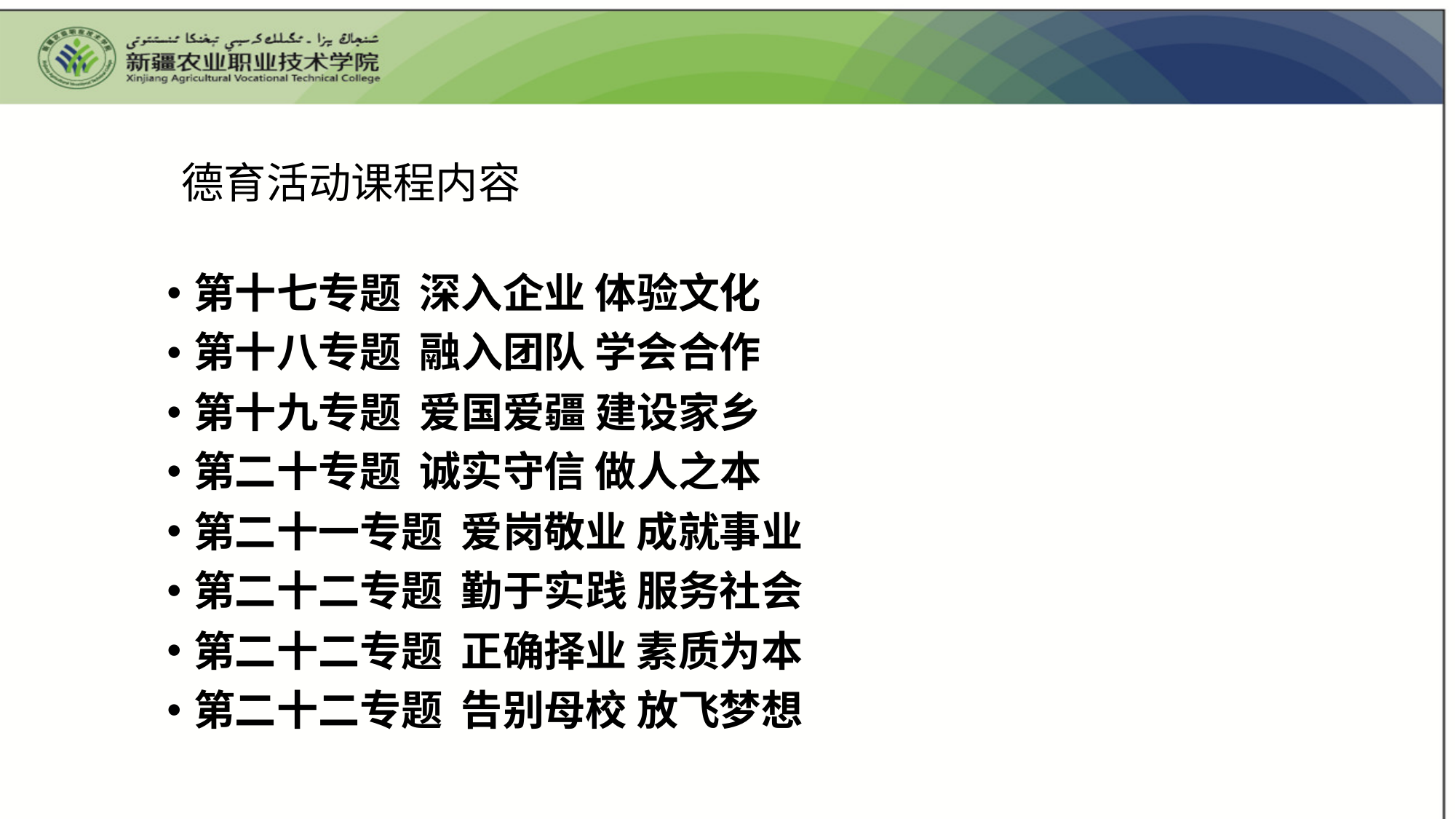

# 德育活动课程内容
第十七专题  深入企业 体验文化
第十八专题  融入团队 学会合作
第十九专题  爱国爱疆 建设家乡
第二十专题  诚实守信 做人之本
第二十一专题  爱岗敬业 成就事业
第二十二专题  勤于实践 服务社会
第二十二专题  正确择业 素质为本
第二十二专题  告别母校 放飞梦想